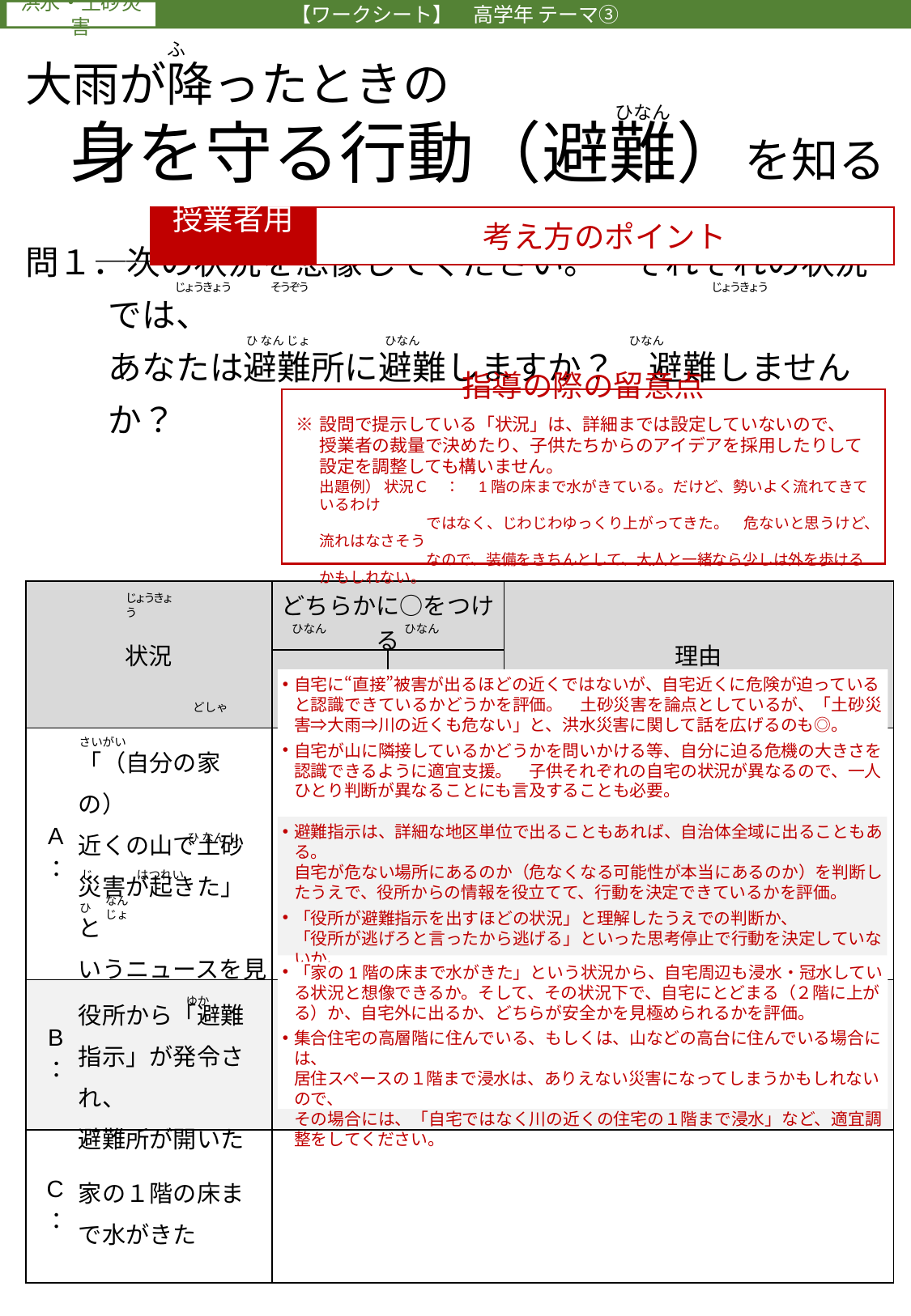

【ワークシート】　高学年 テーマ③
ふ
大雨が降ったときの
身を守る行動（避難）を知る
ひなん
授業者用
考え方のポイント
＿＿年　＿＿組　＿＿番　名前（＿＿＿＿＿＿＿＿＿＿）
じょうきょう
そうぞう
じょうきょう
問１．次の状況を想像してください。　それぞれの状況では、
あなたは避難所に避難しますか？　避難しませんか？
ひ なん じょ
ひなん
ひなん
指導の際の留意点
※	設問で提示している「状況」は、詳細までは設定していないので、
授業者の裁量で決めたり、子供たちからのアイデアを採用したりして
設定を調整しても構いません。　
出題例） 状況Ｃ　：　1階の床まで水がきている。だけど、勢いよく流れてきているわけ
　　　　　　　ではなく、じわじわゆっくり上がってきた。　危ないと思うけど、流れはなさそう
　　　　　　　なので、装備をきちんとして、大人と一緒なら少しは外を歩けるかもしれない。
| 状況 |  | どちらかに○をつける |  | 理由 |
| --- | --- | --- | --- | --- |
|  |  | 避難する | 避難しない |  |
| A： | 「（自分の家の） 近くの山で土砂 災害が起きた」と いうニュースを見た |  |  |  |
| B： | 役所から「避難指示」が発令され、 避難所が開いた |  |  |  |
| C： | 家の１階の床まで水がきた |  |  |  |
じょうきょう
ひなん
ひなん
自宅に“直接”被害が出るほどの近くではないが、自宅近くに危険が迫っていると認識できているかどうかを評価。　土砂災害を論点としているが、「土砂災害⇒大雨⇒川の近くも危ない」と、洪水災害に関して話を広げるのも◎。
自宅が山に隣接しているかどうかを問いかける等、自分に迫る危機の大きさを認識できるように適宜支援。　子供それぞれの自宅の状況が異なるので、一人ひとり判断が異なることにも言及することも必要。
どしゃ
さいがい
避難指示は、詳細な地区単位で出ることもあれば、自治体全域に出ることもある。
自宅が危ない場所にあるのか（危なくなる可能性が本当にあるのか）を判断したうえで、役所からの情報を役立てて、行動を決定できているかを評価。
「役所が避難指示を出すほどの状況」と理解したうえでの判断か、
「役所が逃げろと言ったから逃げる」といった思考停止で行動を決定していないか、
注意が必要。
ひ なん し
じ
はつれい
ひ
なんじょ
「家の1階の床まで水がきた」という状況から、自宅周辺も浸水・冠水している状況と想像できるか。そして、その状況下で、自宅にとどまる（２階に上がる）か、自宅外に出るか、どちらが安全かを見極められるかを評価。
集合住宅の高層階に住んでいる、もしくは、山などの高台に住んでいる場合には、
居住スペースの１階まで浸水は、ありえない災害になってしまうかもしれないので、
その場合には、「自宅ではなく川の近くの住宅の１階まで浸水」など、適宜調整をしてください。
ゆか